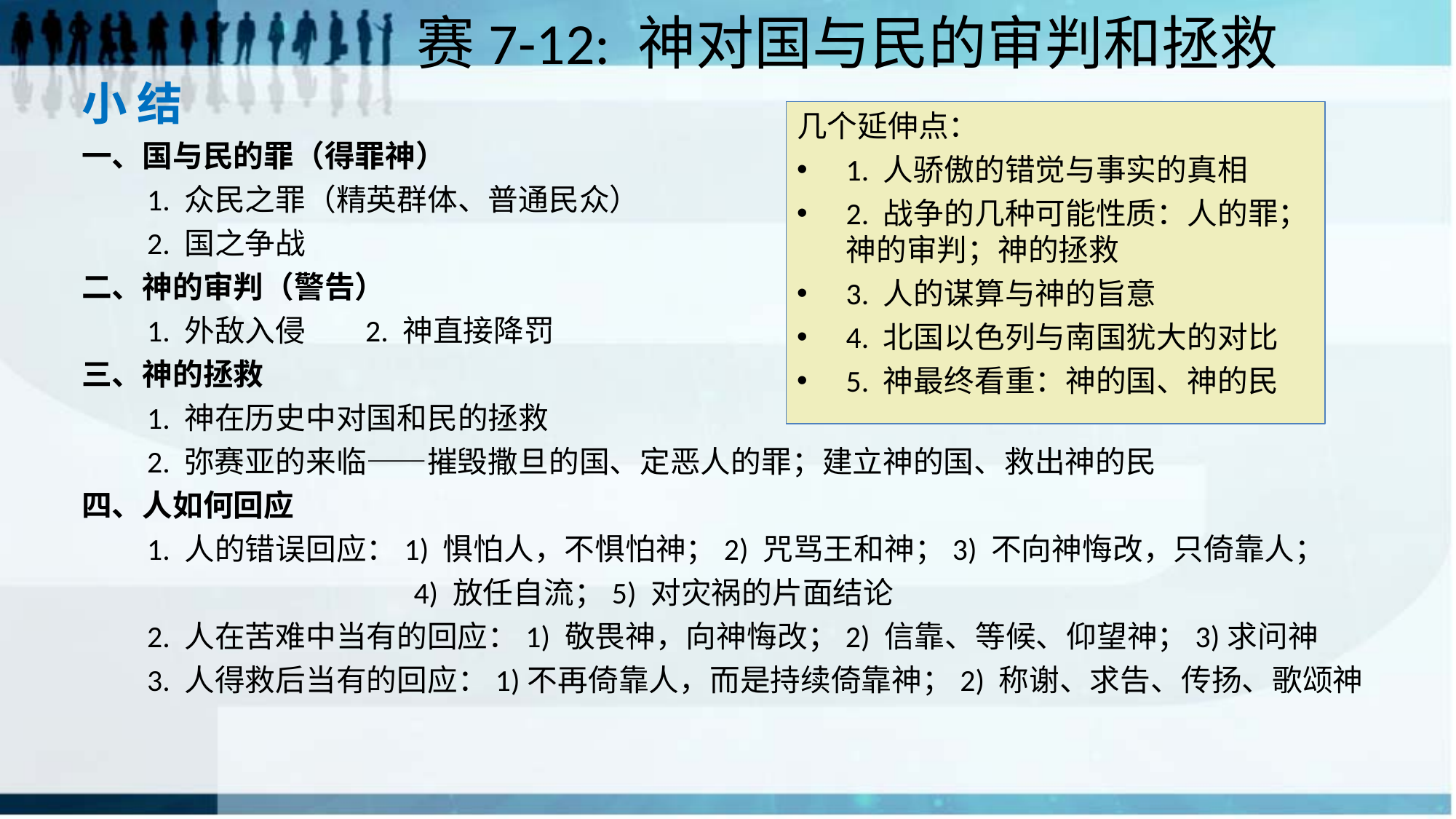

# 赛7-12: 神对国与民的审判和拯救
小 结
一、国与民的罪（得罪神）
1. 众民之罪（精英群体、普通民众）
2. 国之争战
二、神的审判（警告）
1. 外敌入侵	2. 神直接降罚
三、神的拯救
1. 神在历史中对国和民的拯救
2. 弥赛亚的来临——摧毁撒旦的国、定恶人的罪；建立神的国、救出神的民
四、人如何回应
1. 人的错误回应：1) 惧怕人，不惧怕神；2) 咒骂王和神；3) 不向神悔改，只倚靠人；
		       4) 放任自流；5) 对灾祸的片面结论
2. 人在苦难中当有的回应：1) 敬畏神，向神悔改；2) 信靠、等候、仰望神；3)求问神
3. 人得救后当有的回应：1)不再倚靠人，而是持续倚靠神；2) 称谢、求告、传扬、歌颂神

几个延伸点：
1. 人骄傲的错觉与事实的真相
2. 战争的几种可能性质：人的罪；神的审判；神的拯救
3. 人的谋算与神的旨意
4. 北国以色列与南国犹大的对比
5. 神最终看重：神的国、神的民